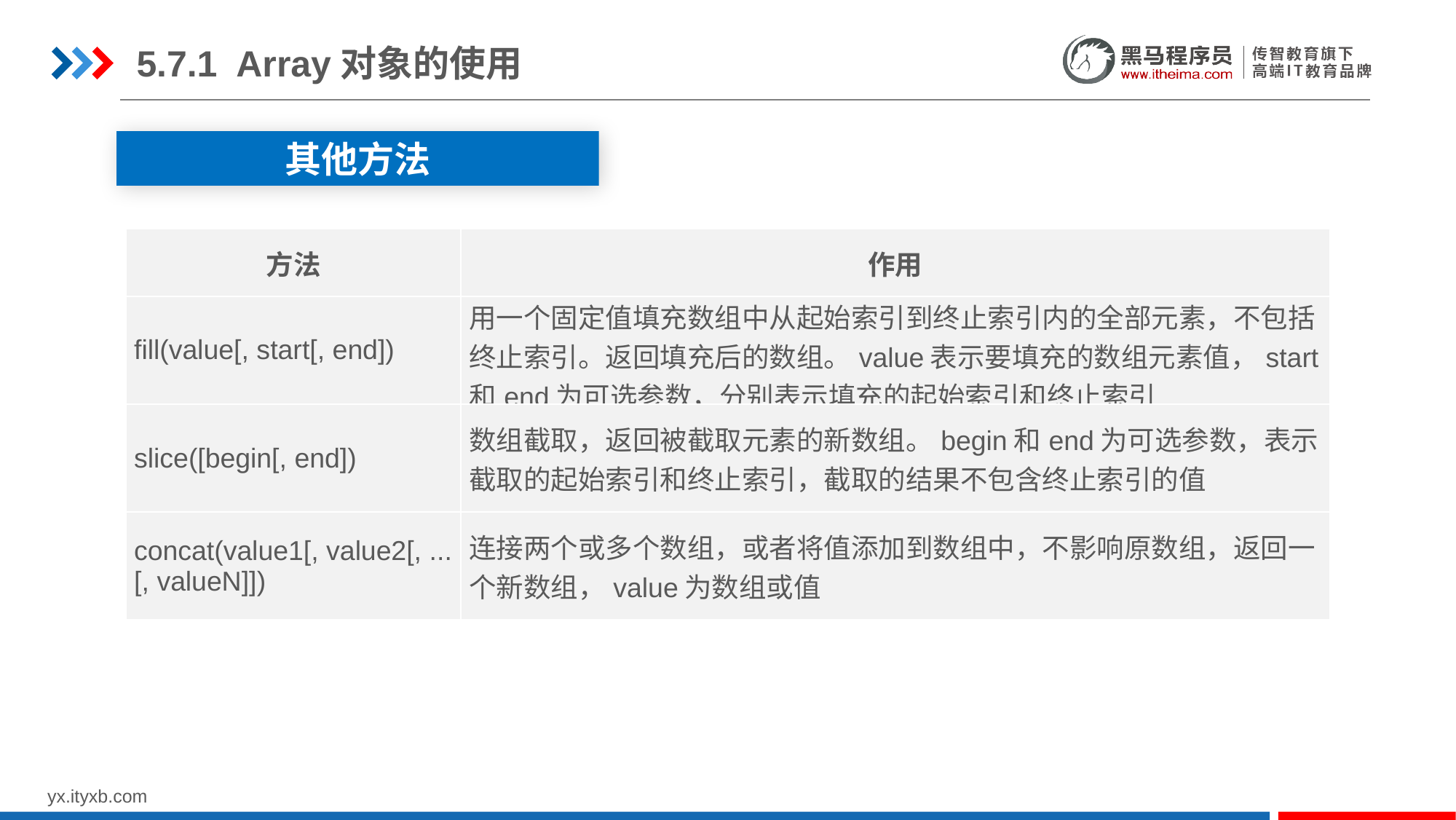

5.7.1  Array对象的使用
其他方法
| 方法 | 作用 |
| --- | --- |
| fill(value[, start[, end]) | 用一个固定值填充数组中从起始索引到终止索引内的全部元素，不包括终止索引。返回填充后的数组。value表示要填充的数组元素值，start和end为可选参数，分别表示填充的起始索引和终止索引 |
| slice([begin[, end]) | 数组截取，返回被截取元素的新数组。begin和end为可选参数，表示截取的起始索引和终止索引，截取的结果不包含终止索引的值 |
| concat(value1[, value2[, ...[, valueN]]) | 连接两个或多个数组，或者将值添加到数组中，不影响原数组，返回一个新数组，value为数组或值 |